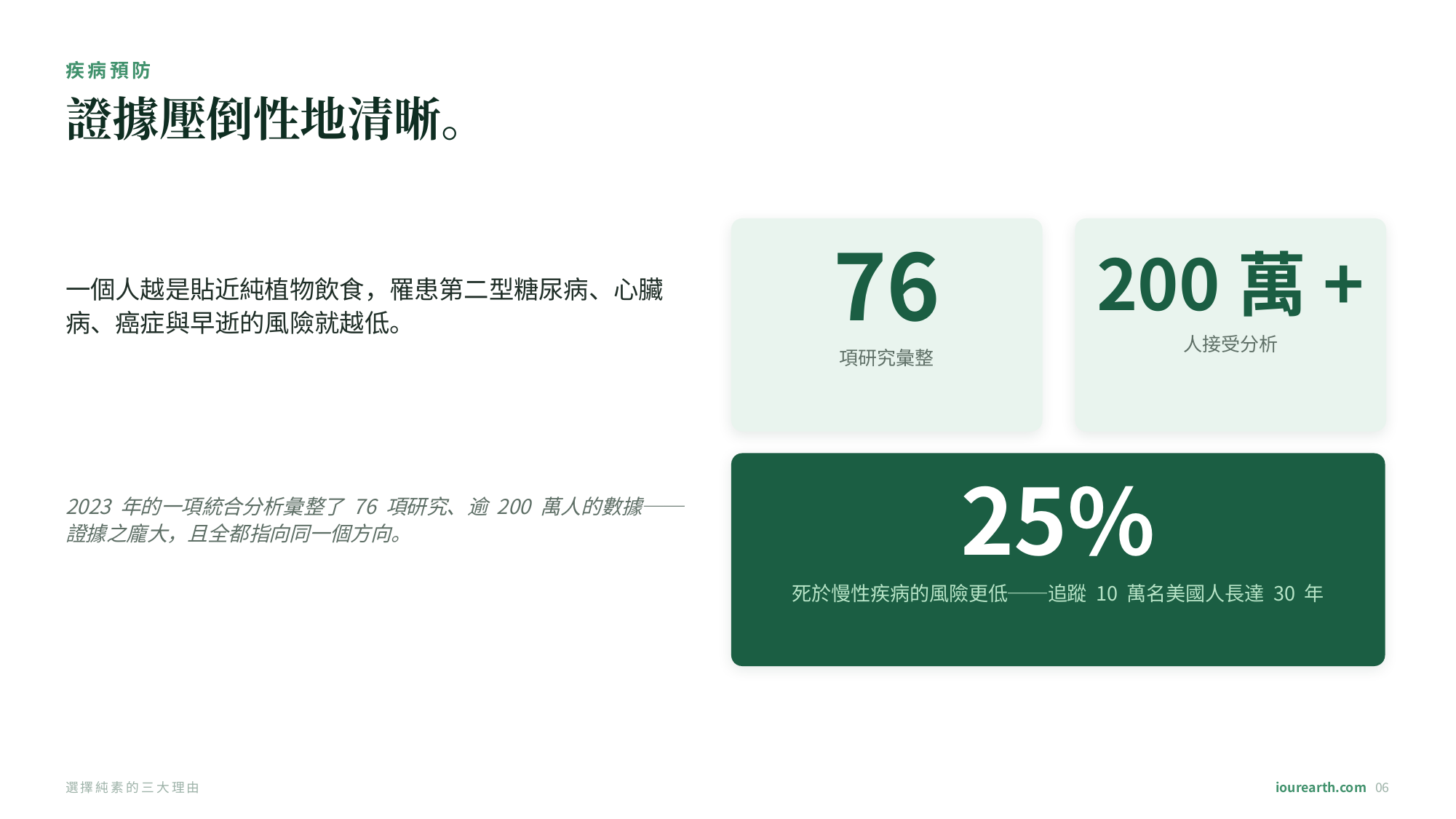

疾病預防
證據壓倒性地清晰。
一個人越是貼近純植物飲食，罹患第二型糖尿病、心臟病、癌症與早逝的風險就越低。

76
200萬+
人接受分析
項研究彙整
2023 年的一項統合分析彙整了 76 項研究、逾 200 萬人的數據──證據之龐大，且全都指向同一個方向。

25%
死於慢性疾病的風險更低──追蹤 10 萬名美國人長達 30 年
選擇純素的三大理由
iourearth.com   06